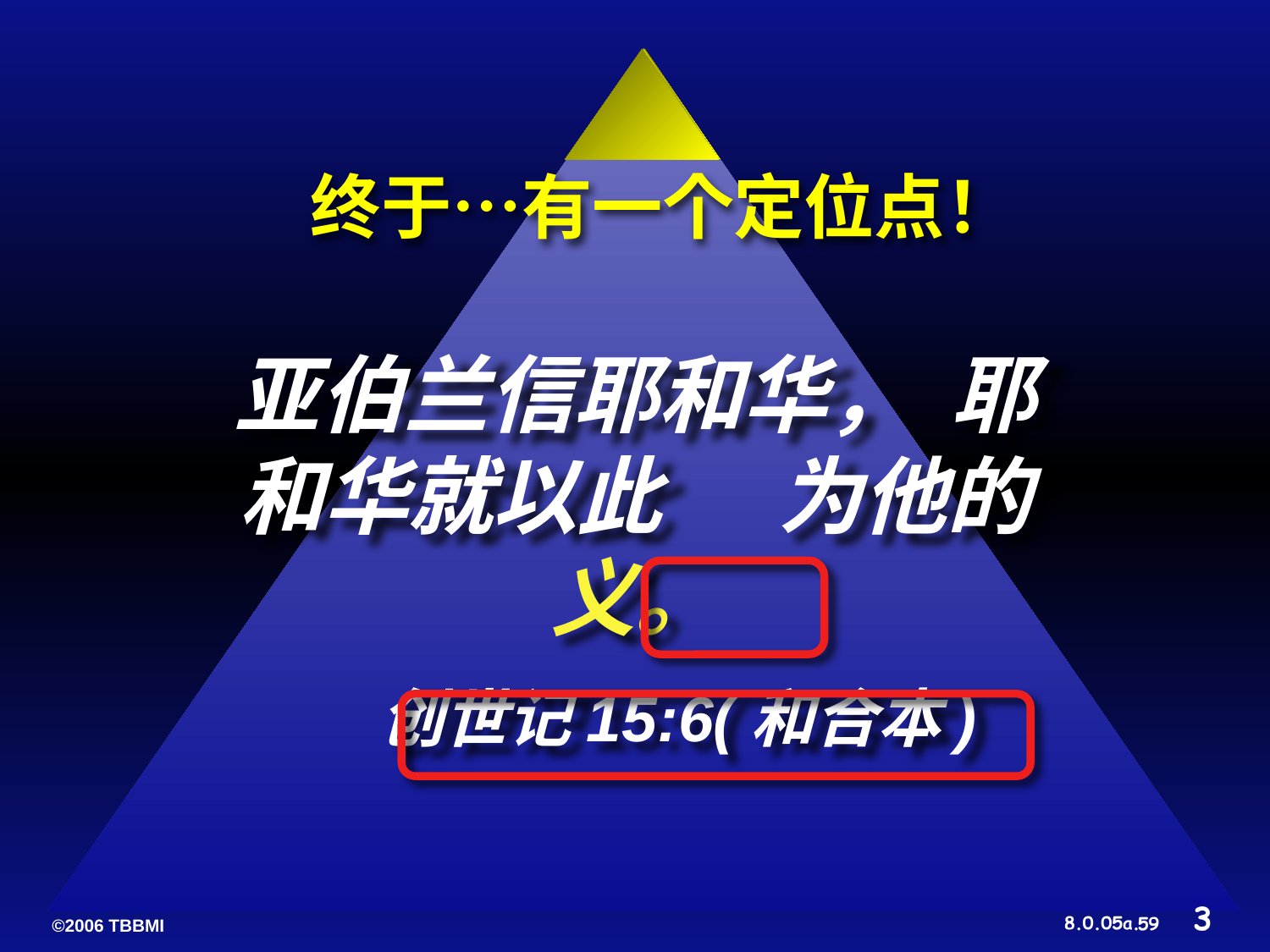

终于…有一个定位点！

亚伯兰信耶和华，  耶和华就以此      为他的义。
     创世记15:6(和合本)

3
59